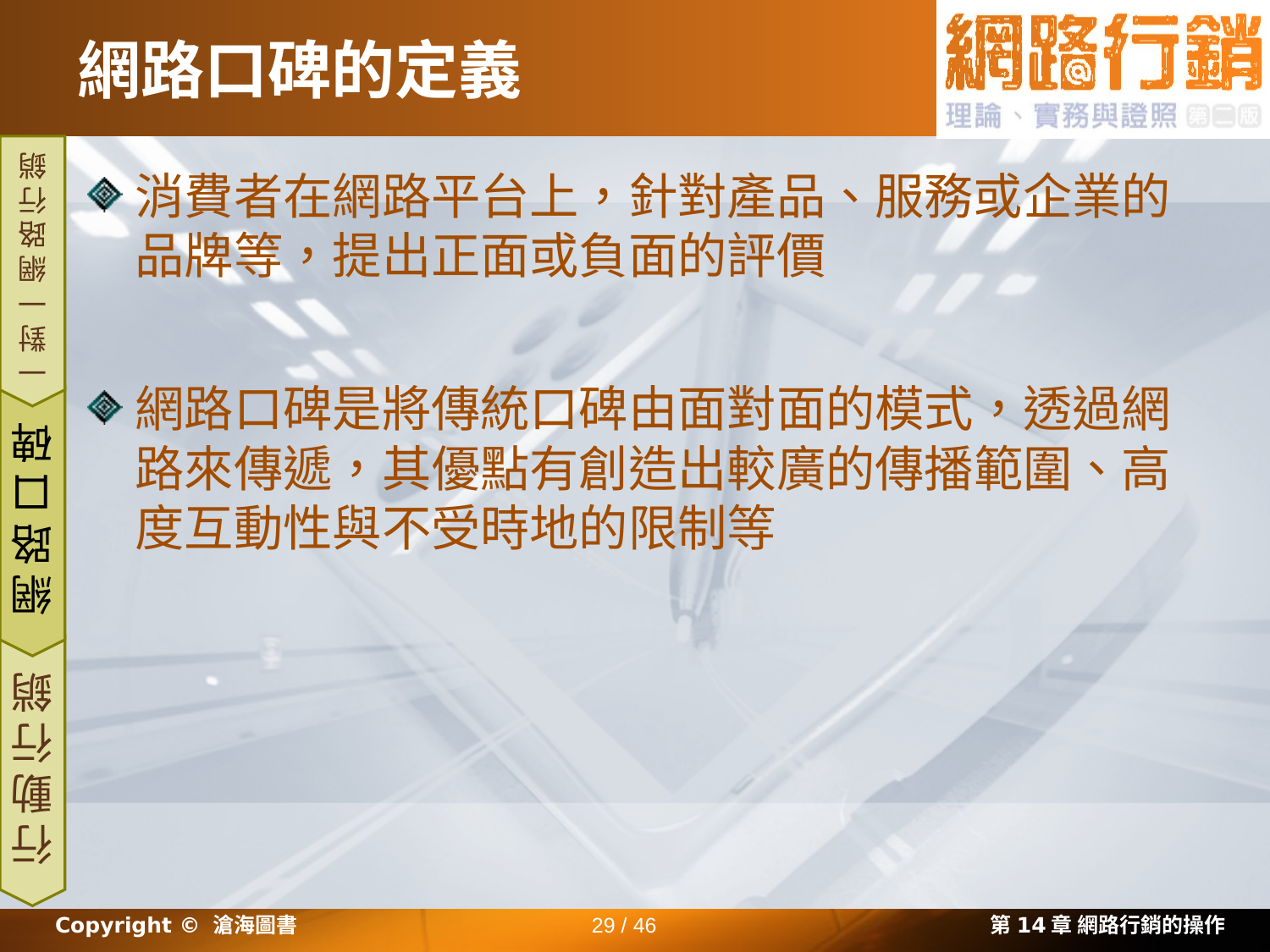

# 網路口碑的定義
消費者在網路平台上，針對產品、服務或企業的品牌等，提出正面或負面的評價

網路口碑是將傳統口碑由面對面的模式，透過網路來傳遞，其優點有創造出較廣的傳播範圍、高度互動性與不受時地的限制等
一對一網路行銷
網路口碑
行動行銷
Copyright © 滄海圖書
29 / 46
第14章 網路行銷的操作